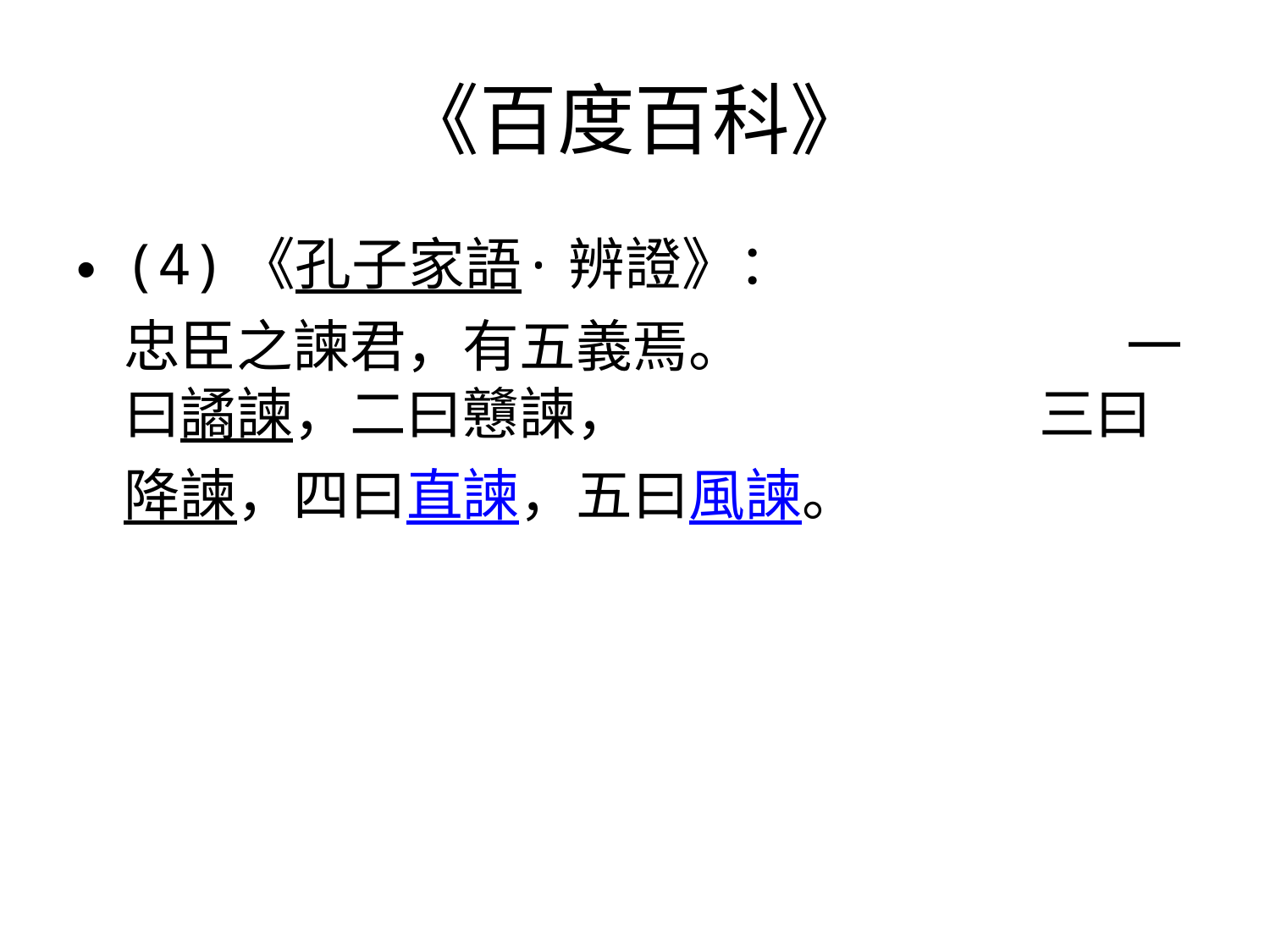

# 《百度百科》
(4)《孔子家語·辨證》：                             忠臣之諫君，有五義焉。                              一曰譎諫，二曰戇諫，                                三曰降諫，四曰直諫，五曰風諫。